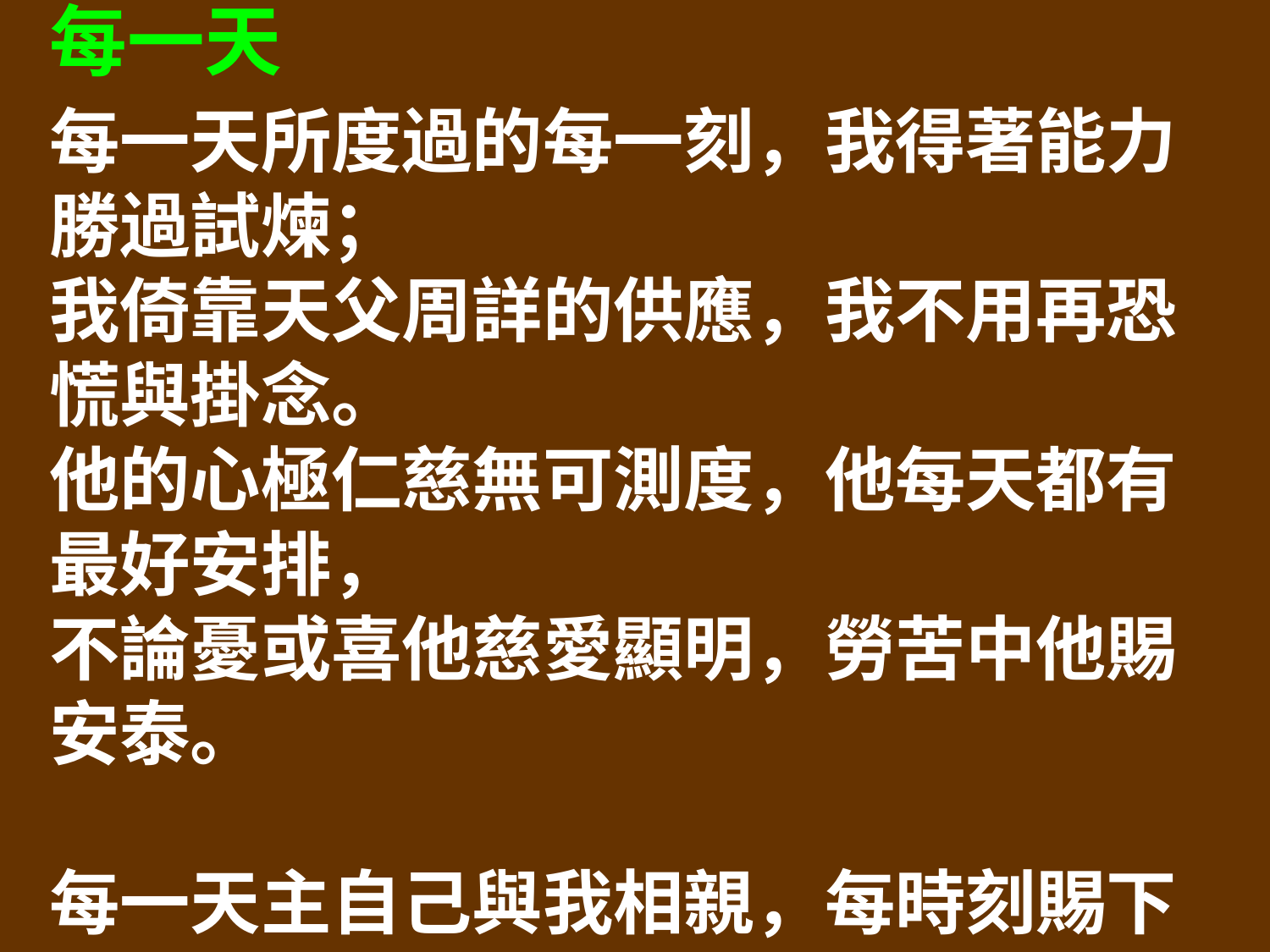

每一天
每一天所度過的每一刻，我得著能力勝過試煉；
我倚靠天父周詳的供應，我不用再恐慌與掛念。
他的心極仁慈無可測度，他每天都有最好安排，
不論憂或喜他慈愛顯明，勞苦中他賜安泰。

每一天主自己與我相親，每時刻賜下格外憐恤
我掛慮主願安慰與擔當，他的名為策士與權能。
他保護他的兒女如珍寶，他熱心必要成全這事，
「你日子如何力量也如何」，這是他向我應許。